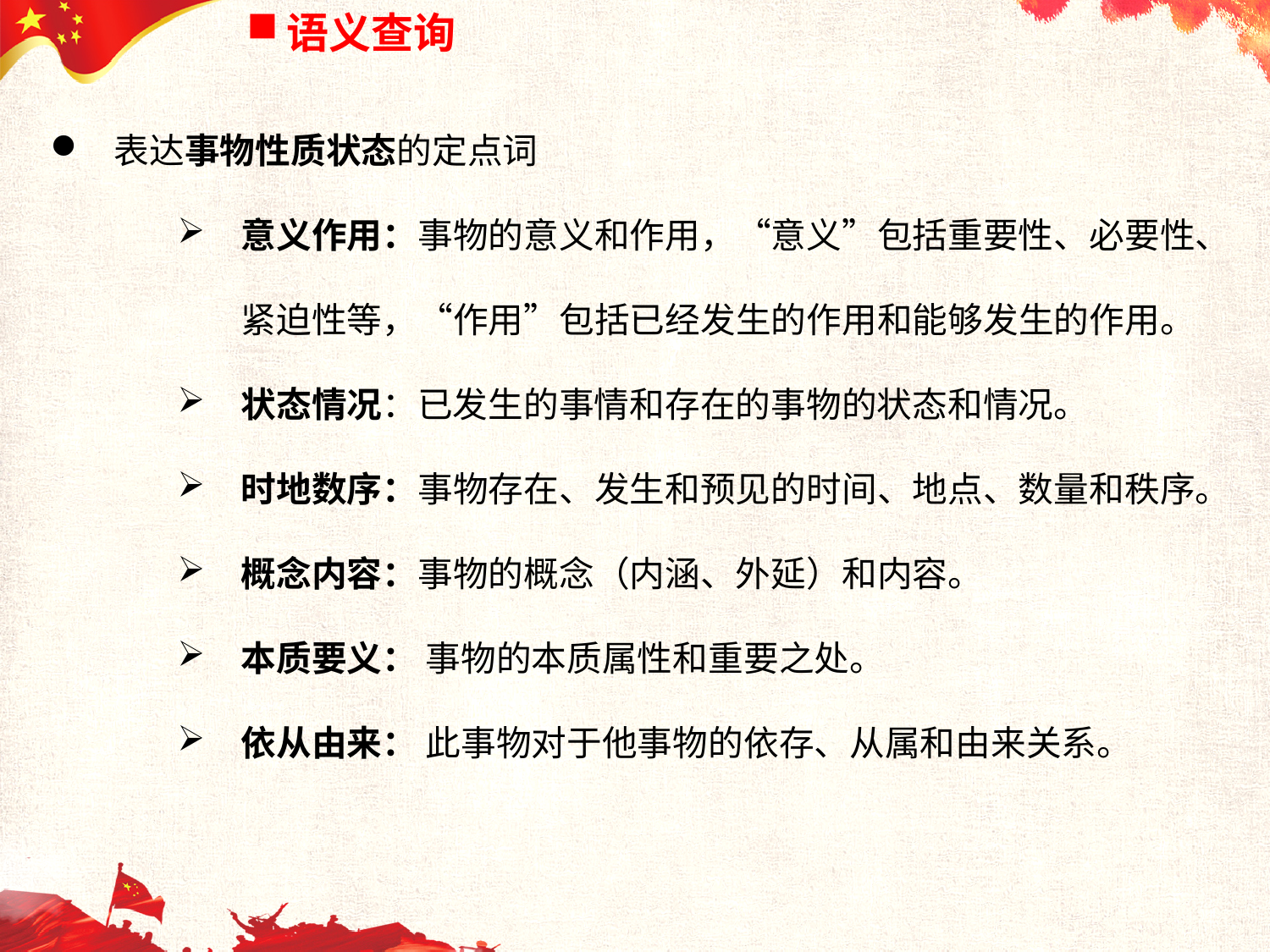

语义查询
表达事物性质状态的定点词
意义作用：事物的意义和作用，“意义”包括重要性、必要性、紧迫性等，“作用”包括已经发生的作用和能够发生的作用。
状态情况：已发生的事情和存在的事物的状态和情况。
时地数序：事物存在、发生和预见的时间、地点、数量和秩序。
概念内容：事物的概念（内涵、外延）和内容。
本质要义： 事物的本质属性和重要之处。
依从由来： 此事物对于他事物的依存、从属和由来关系。